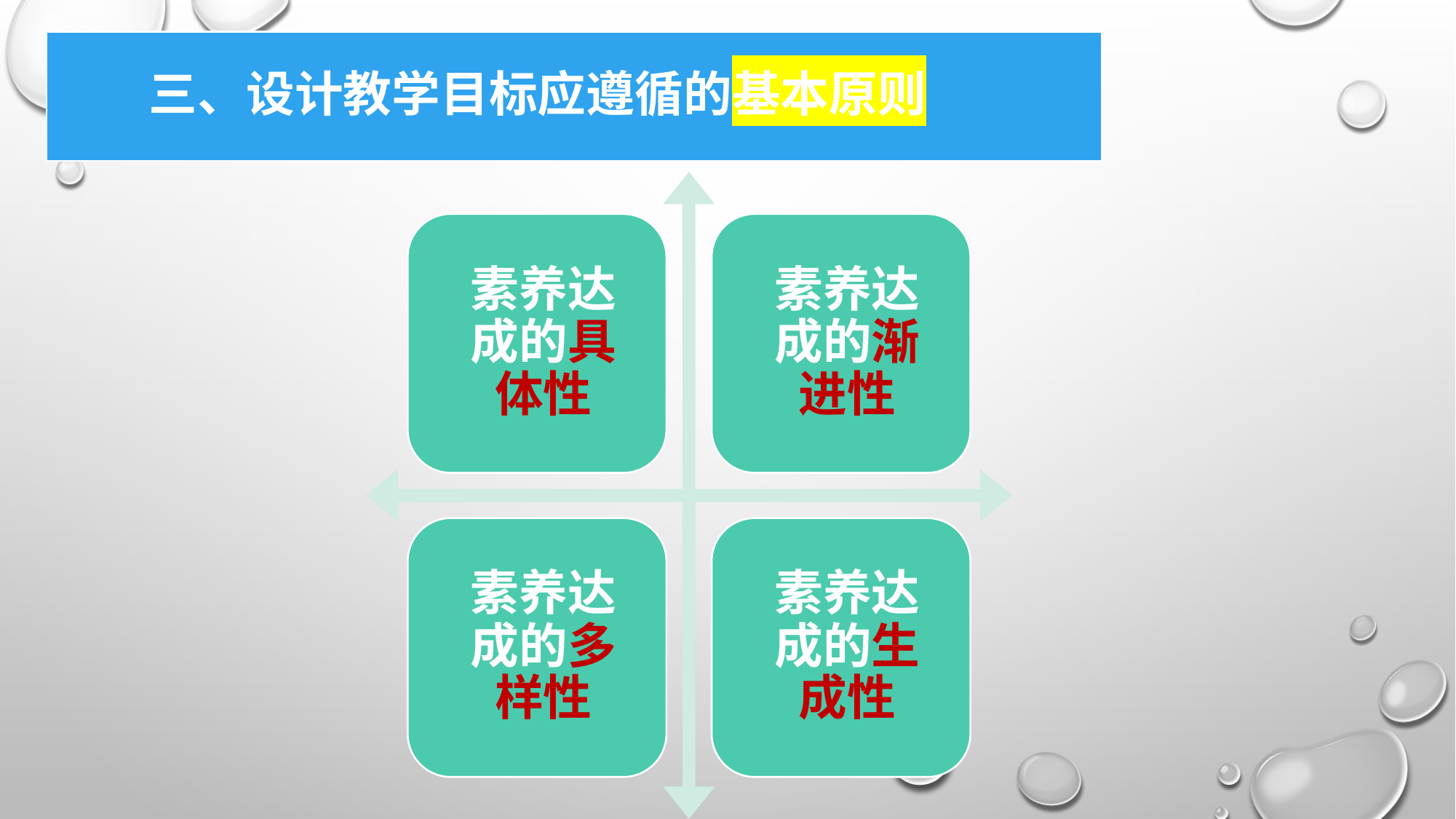

三、设计教学目标应遵循的基本原则
素养达成的具体性
素养达成的渐进性
素养达成的多样性
素养达成的生成性